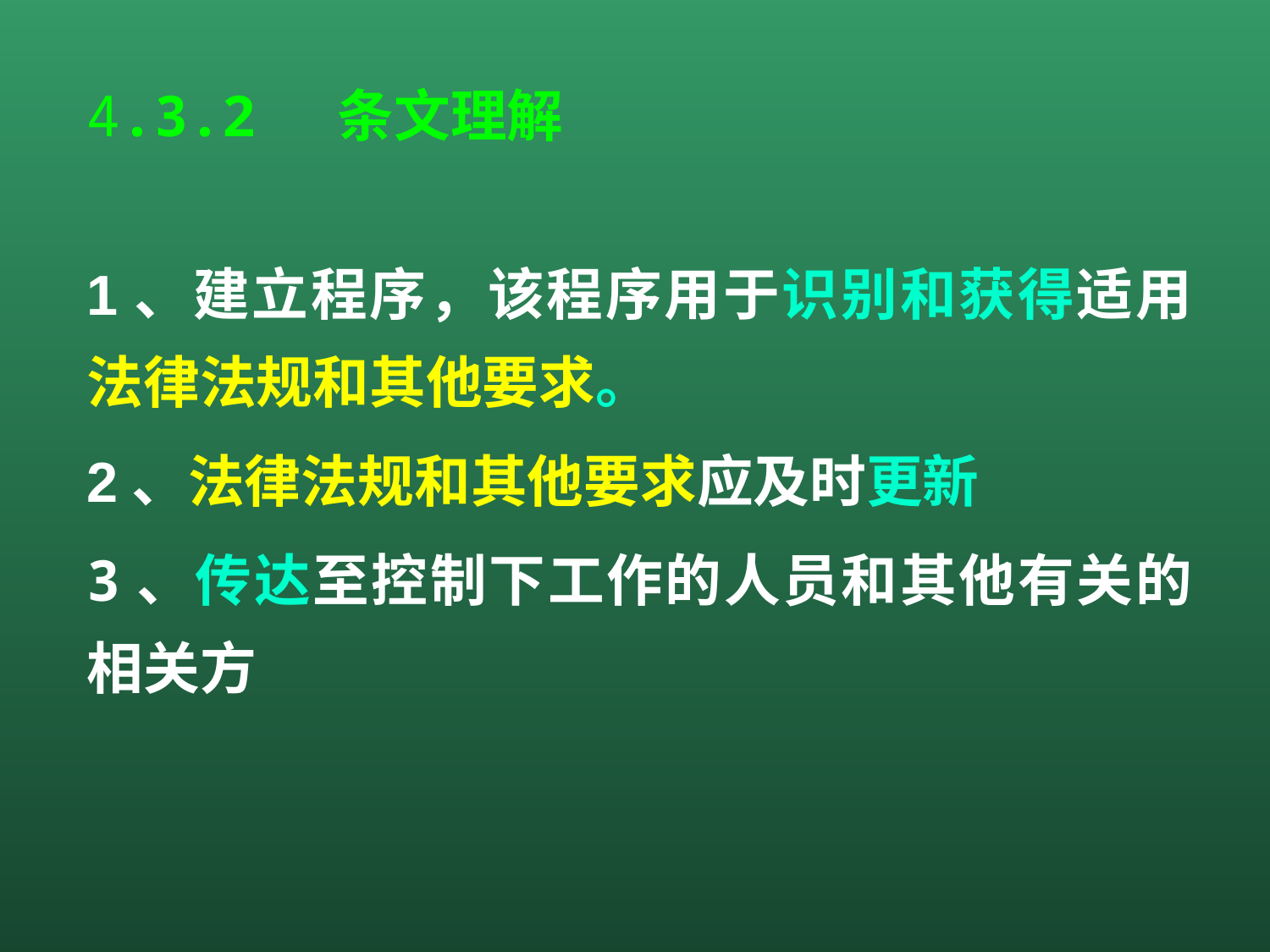

4.3.2  条文理解

1、建立程序，该程序用于识别和获得适用法律法规和其他要求。
2、法律法规和其他要求应及时更新
3、传达至控制下工作的人员和其他有关的相关方